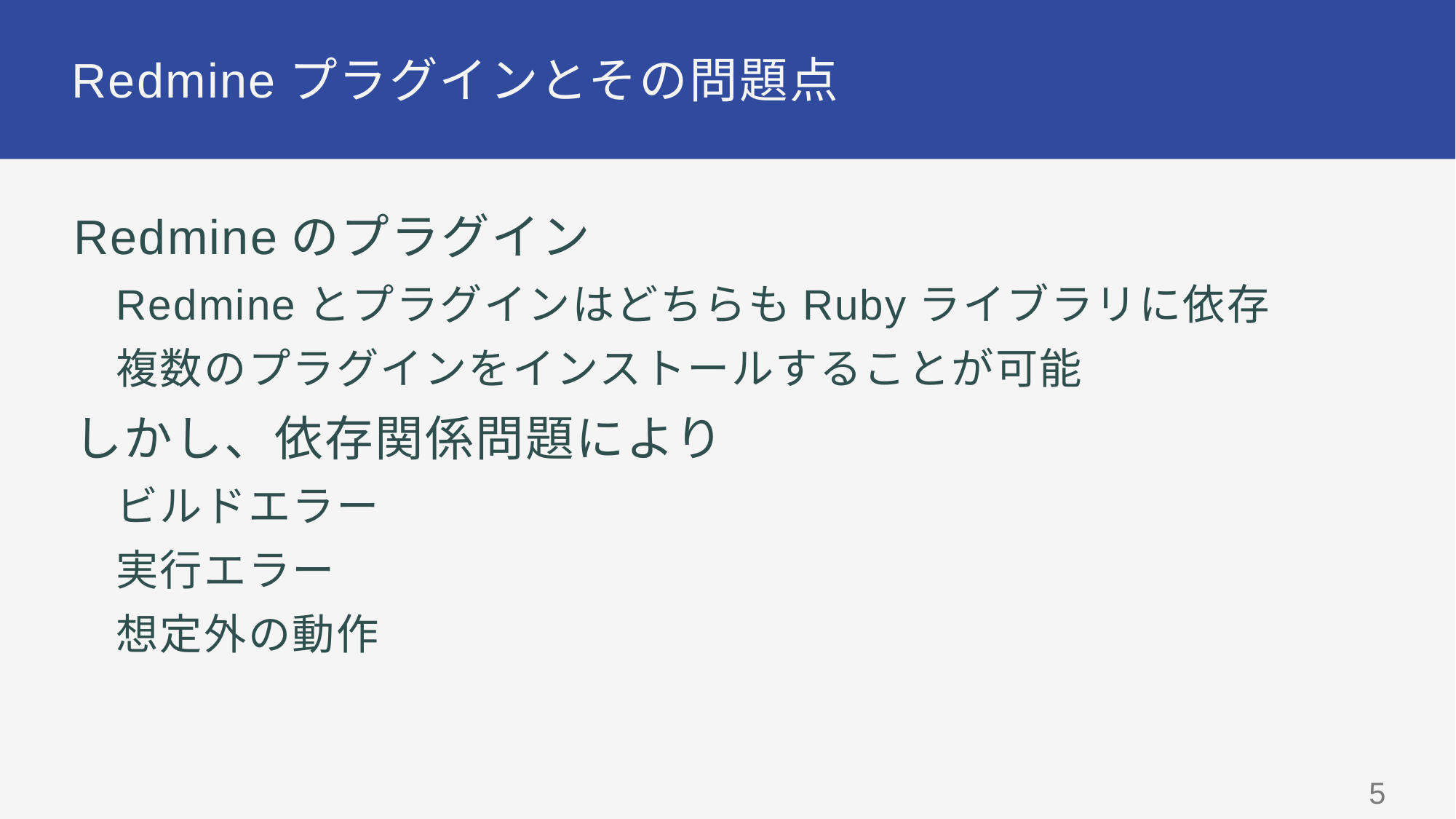

# Redmineプラグインとその問題点
Redmineのプラグイン
RedmineとプラグインはどちらもRubyライブラリに依存
複数のプラグインをインストールすることが可能
しかし、依存関係問題により
ビルドエラー
実行エラー
想定外の動作
5